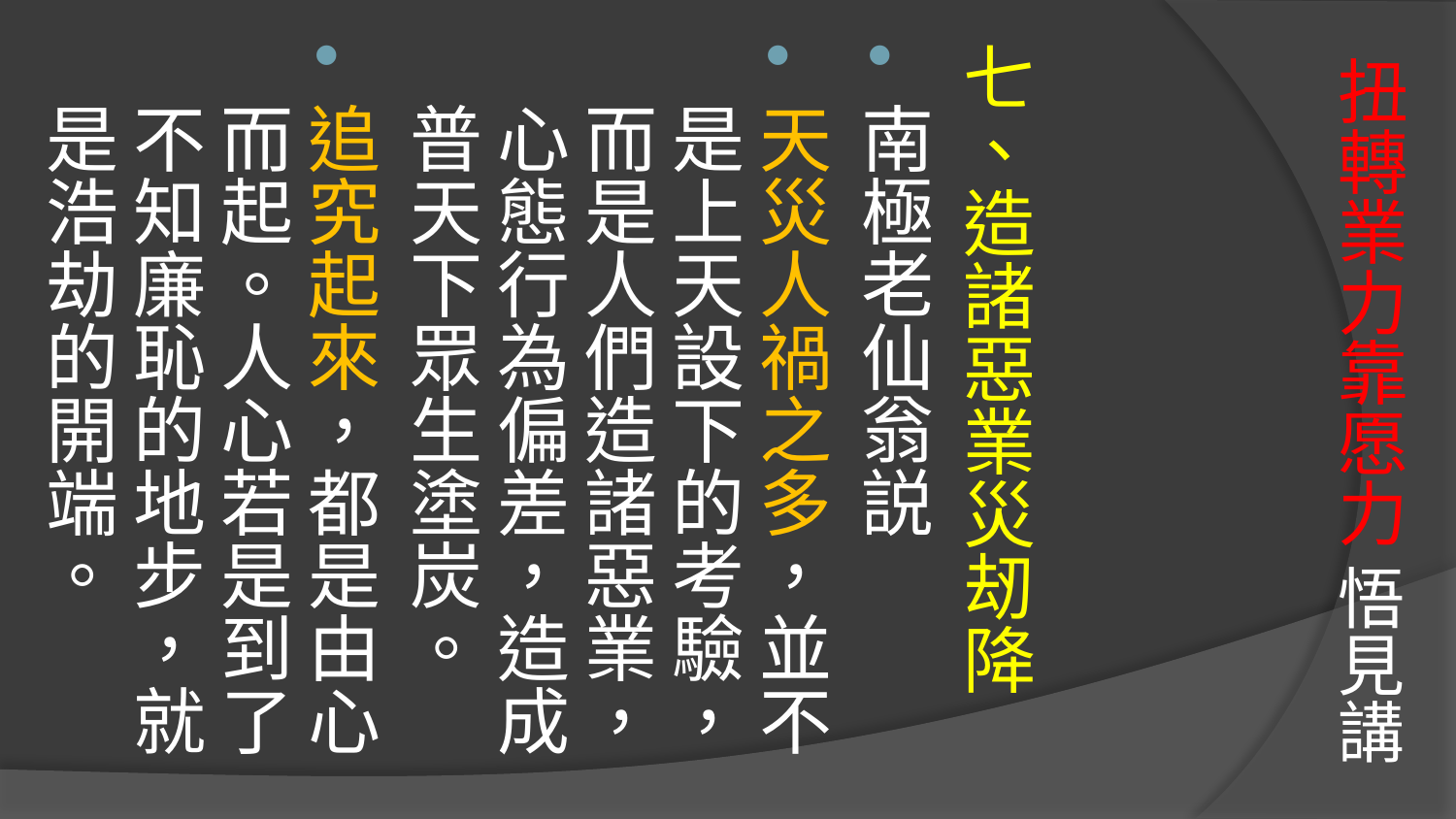

七、造諸惡業災刼降
南極老仙翁説
天災人禍之多，並不是上天設下的考驗，而是人們造諸惡業，心態行為偏差，造成普天下眾生塗炭。
追究起來，都是由心而起。人心若是到了不知廉恥的地步，就是浩劫的開端。
# 扭轉業力靠愿力 悟見講